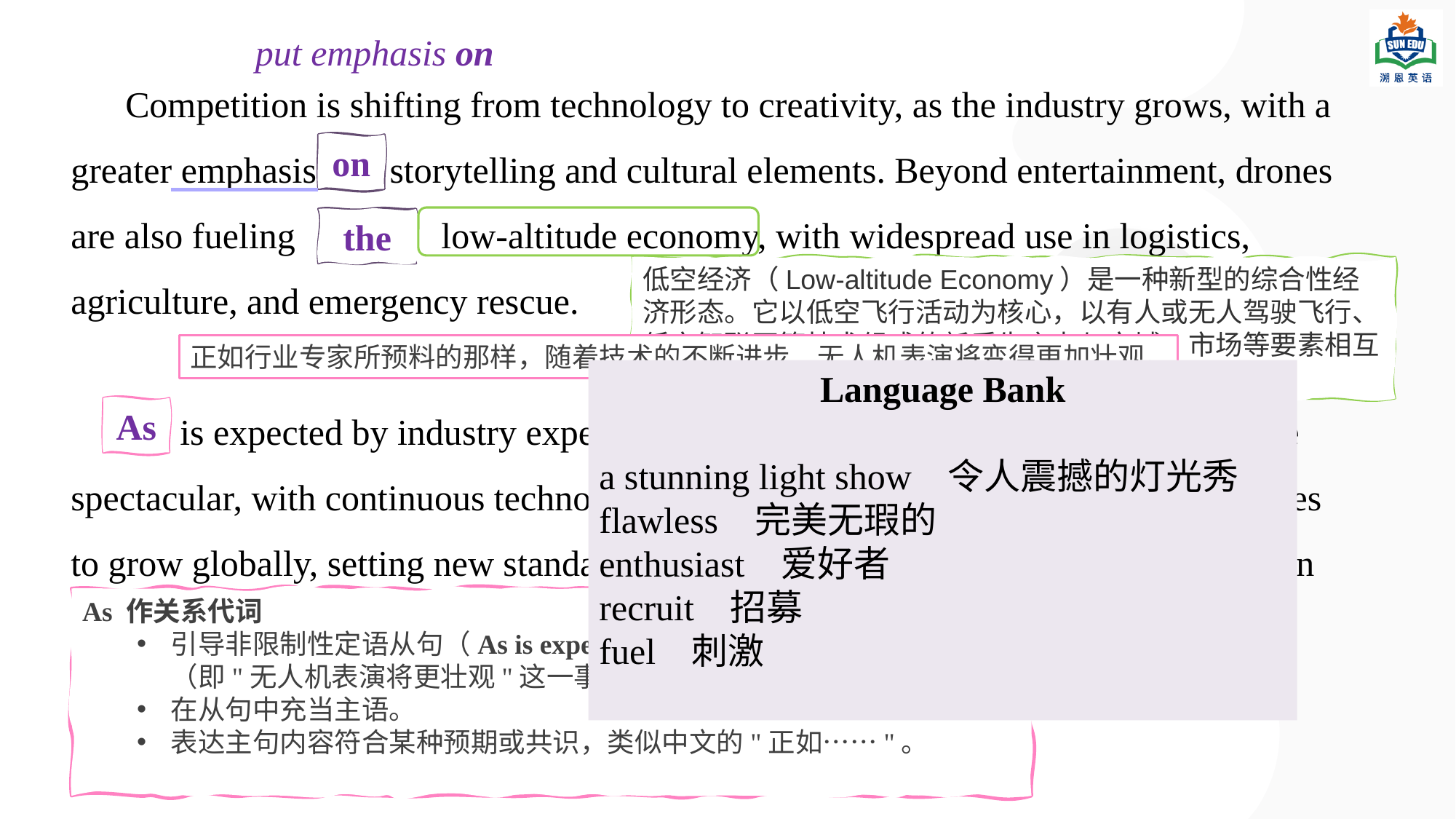

put emphasis on
      Competition is shifting from technology to creativity, as the industry grows, with a greater emphasis  62  storytelling and cultural elements. Beyond entertainment, drones are also fueling     63       low-altitude economy, with widespread use in logistics, agriculture, and emergency rescue.

      64  is expected by industry experts, drone shows are going to become even more spectacular, with continuous technological progress. China’s drone industry continues to grow globally, setting new standards and reinforcing its   65 (influence) position in aerial technology.

on

the
低空经济（Low-altitude Economy）是一种新型的综合性经济形态。它以低空飞行活动为核心，以有人或无人驾驶飞行、低空智联网等技术组成的新质生产力与空域、市场等要素相互作用，带动低空基础设施等发展。
正如行业专家所预料的那样，随着技术的不断进步，无人机表演将变得更加壮观。
Language Bank

a stunning light show   令人震撼的灯光秀
flawless   完美无瑕的
enthusiast   爱好者
recruit   招募
fuel   刺激

As
influential
As 作关系代词
引导非限制性定语从句（As is expected by...），指代整个主句的内容（即"无人机表演将更壮观"这一事实）。
在从句中充当主语。
表达主句内容符合某种预期或共识，类似中文的"正如……"。